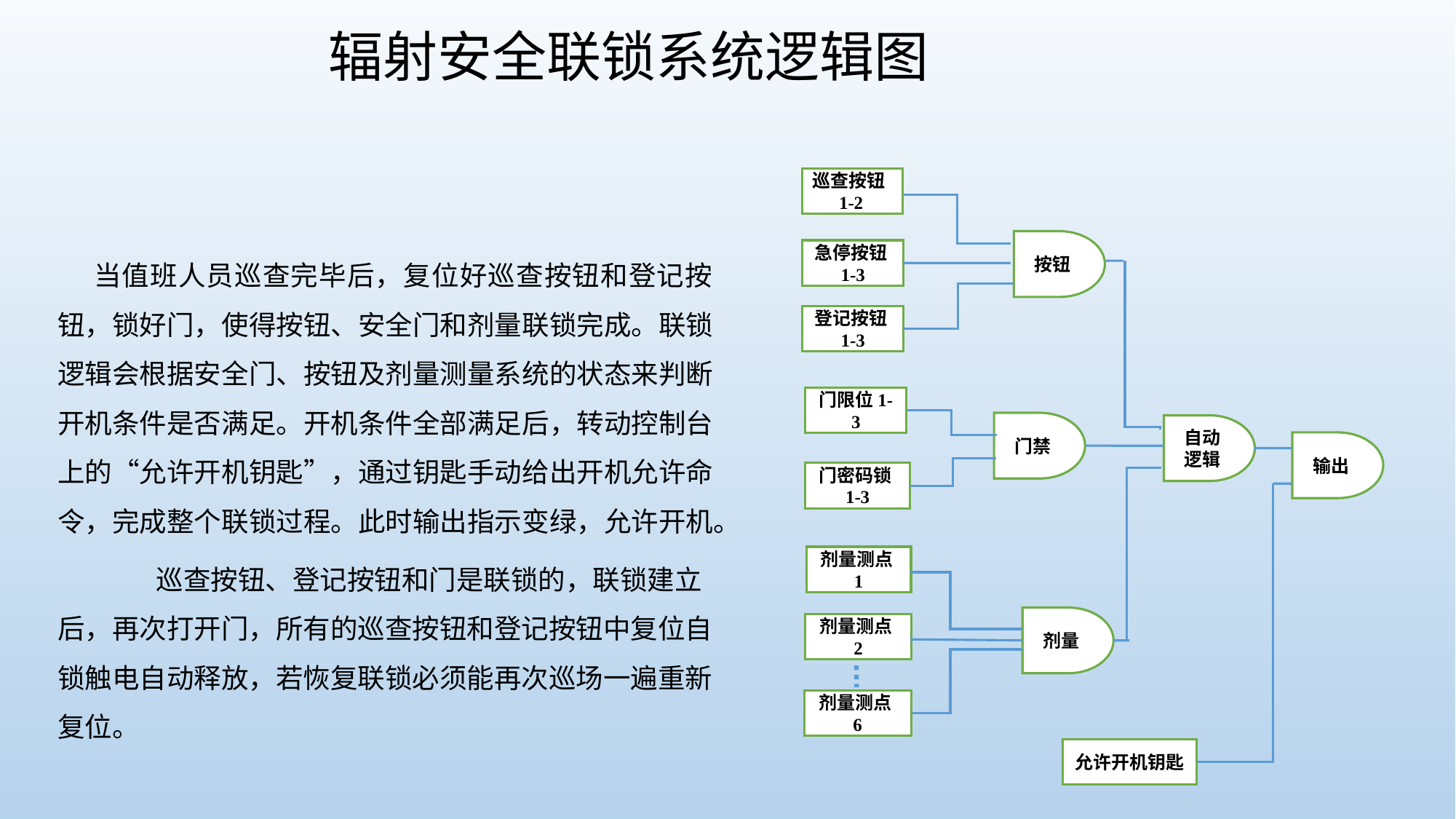

辐射安全联锁系统逻辑图

巡查按钮1-2

按钮
急停按钮1-3

登记按钮1-3

门限位1-3

门禁
自动
逻辑
输出

门密码锁1-3

剂量测点1

剂量
剂量测点2

剂量测点6
允许开机钥匙
当值班人员巡查完毕后，复位好巡查按钮和登记按钮，锁好门，使得按钮、安全门和剂量联锁完成。联锁逻辑会根据安全门、按钮及剂量测量系统的状态来判断开机条件是否满足。开机条件全部满足后，转动控制台上的“允许开机钥匙”，通过钥匙手动给出开机允许命令，完成整个联锁过程。此时输出指示变绿，允许开机。
         巡查按钮、登记按钮和门是联锁的，联锁建立后，再次打开门，所有的巡查按钮和登记按钮中复位自锁触电自动释放，若恢复联锁必须能再次巡场一遍重新复位。